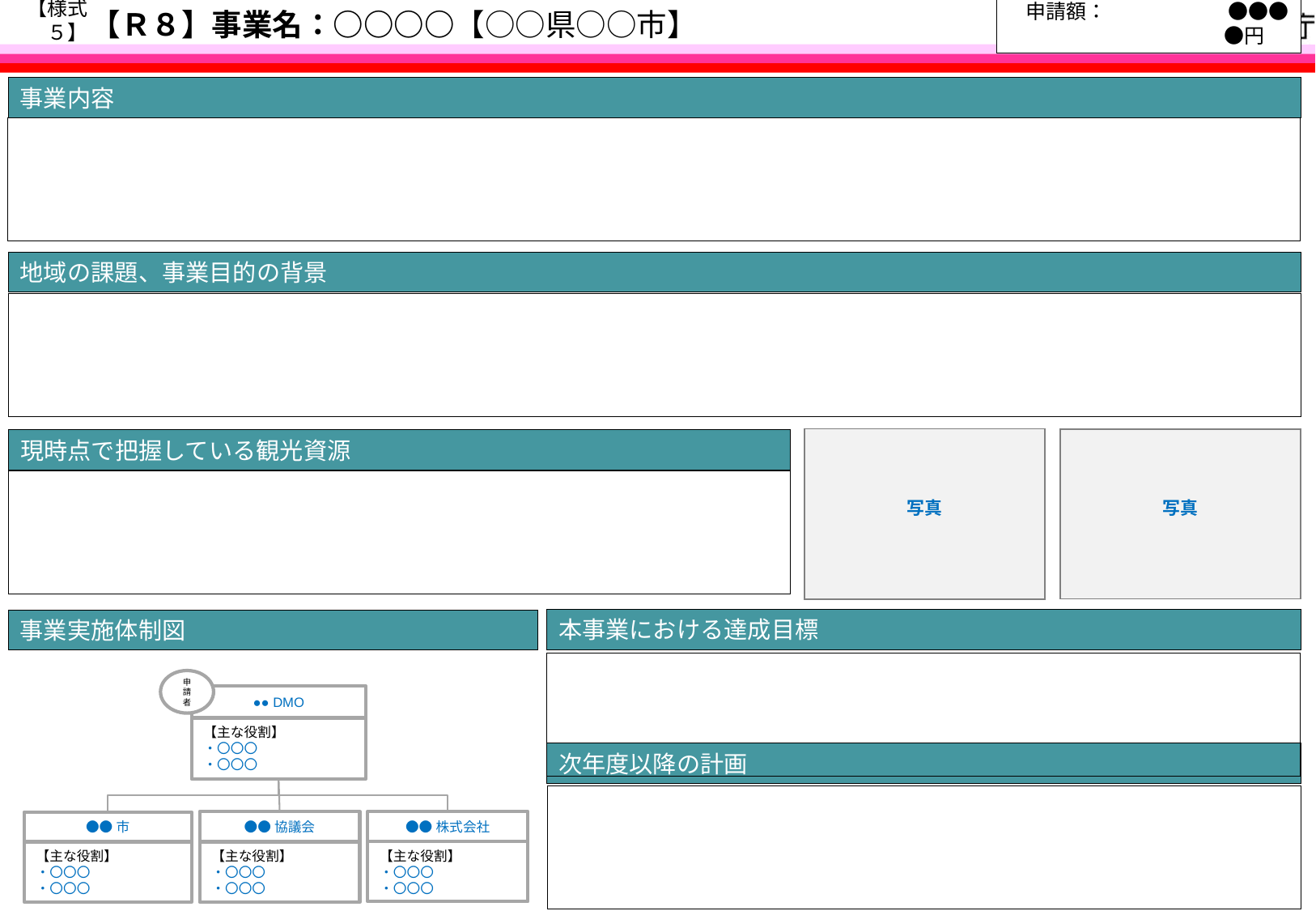

注１：公表される前提で作成してください。注２：事業の概要が本事業概要説明書１枚で分かるように簡潔に記載してください。
注３：青字の記入要領等を削除の上、記載してください。フォントサイズは【10.5ポイント以上】とし、重要な箇所は下線付きの赤字で記載してください。
【様式５】
申請額：　　　　　　●●●●円
# 【Ｒ８】事業名：○○○○【○○県○○市】
事業内容

地域の課題、事業目的の背景

| 写真 |
| --- |
| 写真 |
| --- |
現時点で把握している観光資源

本事業における達成目標
事業実施体制図

申請
者
●● DMO
【主な役割】
・〇〇〇
・〇〇〇
次年度以降の計画

●●協議会
【主な役割】
・〇〇〇
・〇〇〇
●●株式会社
【主な役割】
・〇〇〇
・〇〇〇
●●市
【主な役割】
・〇〇〇
・〇〇〇
地域の観光動向（宿泊施設・交通アクセス等を含む。）等、歴史的資源を核とした事業実施に向けた現状や課題を記載してください。
地域の核となる歴史的資源や観光資源の写真を添付してください。